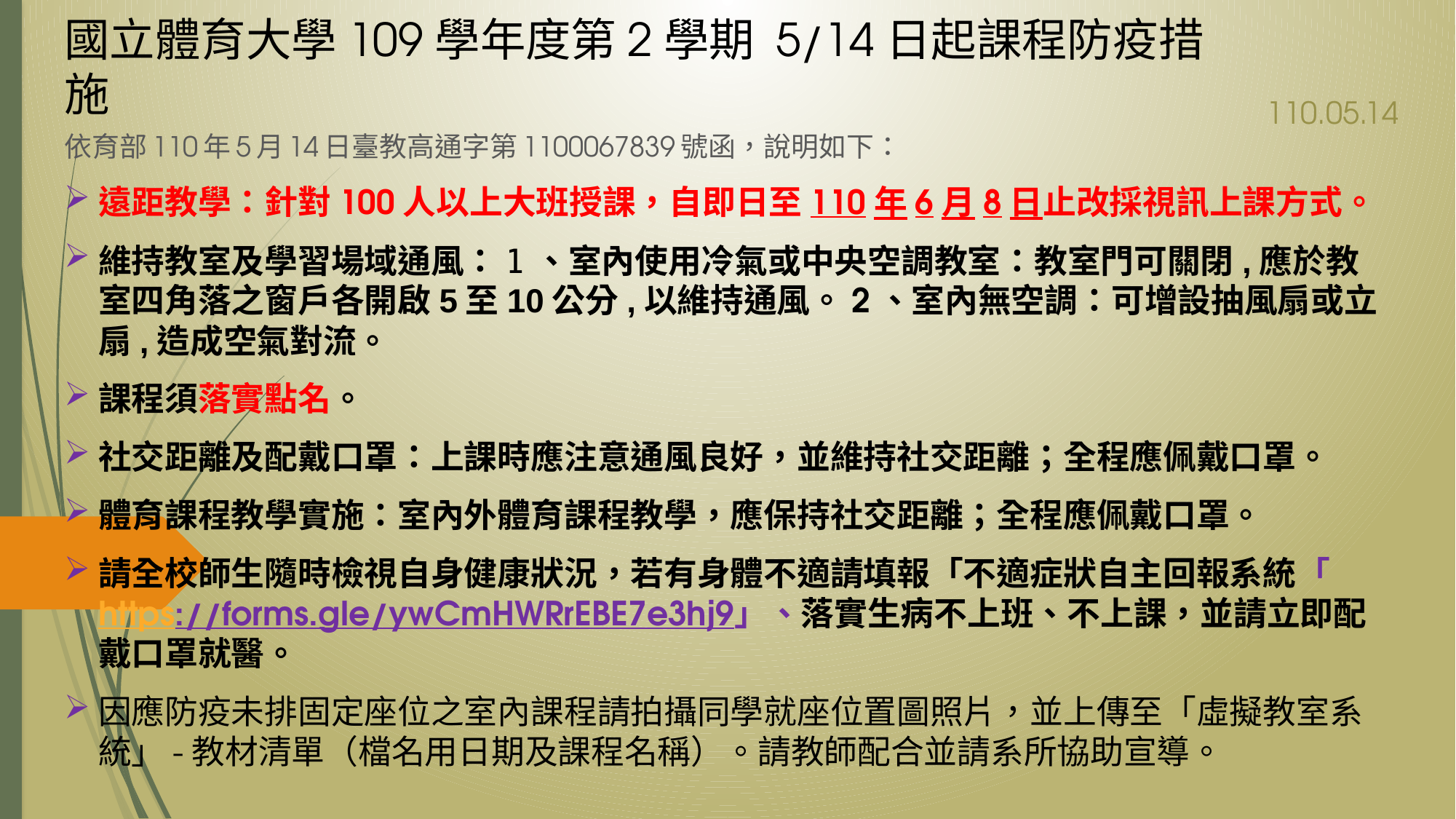

# 國立體育大學109學年度第2學期 5/14日起課程防疫措施
110.05.14
依育部110年5月14日臺教高通字第1100067839號函，說明如下：
遠距教學：針對100人以上大班授課，自即日至110年6月8日止改採視訊上課方式。
維持教室及學習場域通風：1、室內使用冷氣或中央空調教室：教室門可關閉,應於教室四角落之窗戶各開啟5至10公分,以維持通風。2、室內無空調：可增設抽風扇或立扇,造成空氣對流。
課程須落實點名。
社交距離及配戴口罩：上課時應注意通風良好，並維持社交距離；全程應佩戴口罩。
體育課程教學實施：室內外體育課程教學，應保持社交距離；全程應佩戴口罩。
請全校師生隨時檢視自身健康狀況，若有身體不適請填報「不適症狀自主回報系統「https://forms.gle/ywCmHWRrEBE7e3hj9」、落實生病不上班、不上課，並請立即配戴口罩就醫。
因應防疫未排固定座位之室內課程請拍攝同學就座位置圖照片，並上傳至「虛擬教室系統」-教材清單（檔名用日期及課程名稱）。請教師配合並請系所協助宣導。